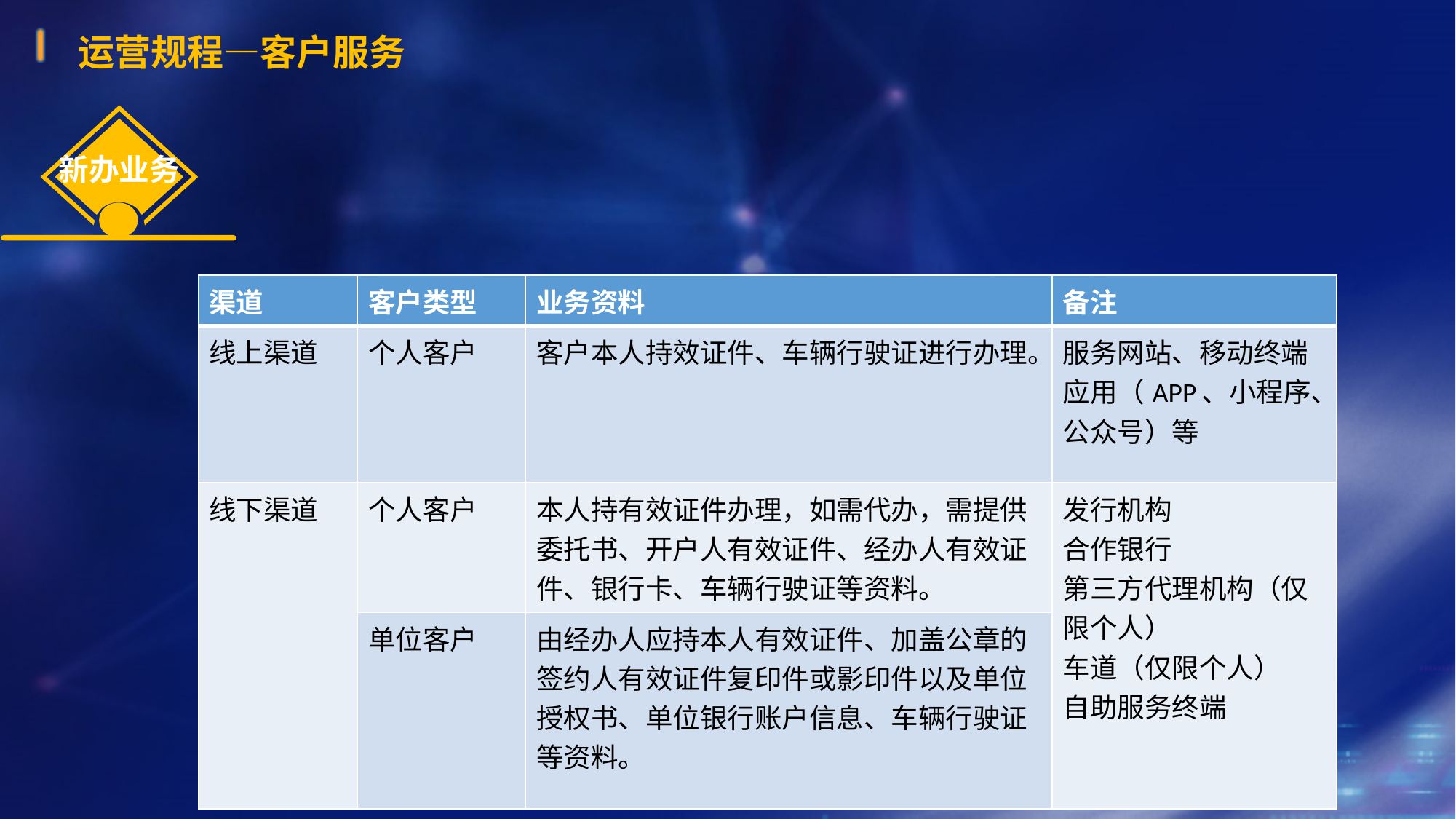

运营规程—客户服务
新办业务

| 渠道 | 客户类型 | 业务资料 | 备注 |
| --- | --- | --- | --- |
| 线上渠道 | 个人客户 | 客户本人持效证件、车辆行驶证进行办理。 | 服务网站、移动终端应用（APP、小程序、公众号）等 |
| 线下渠道 | 个人客户 | 本人持有效证件办理，如需代办，需提供委托书、开户人有效证件、经办人有效证件、银行卡、车辆行驶证等资料。 | 发行机构 合作银行 第三方代理机构（仅限个人） 车道（仅限个人） 自助服务终端 |
|  | 单位客户 | 由经办人应持本人有效证件、加盖公章的签约人有效证件复印件或影印件以及单位授权书、单位银行账户信息、车辆行驶证等资料。 |  |
www.islide.cc
12